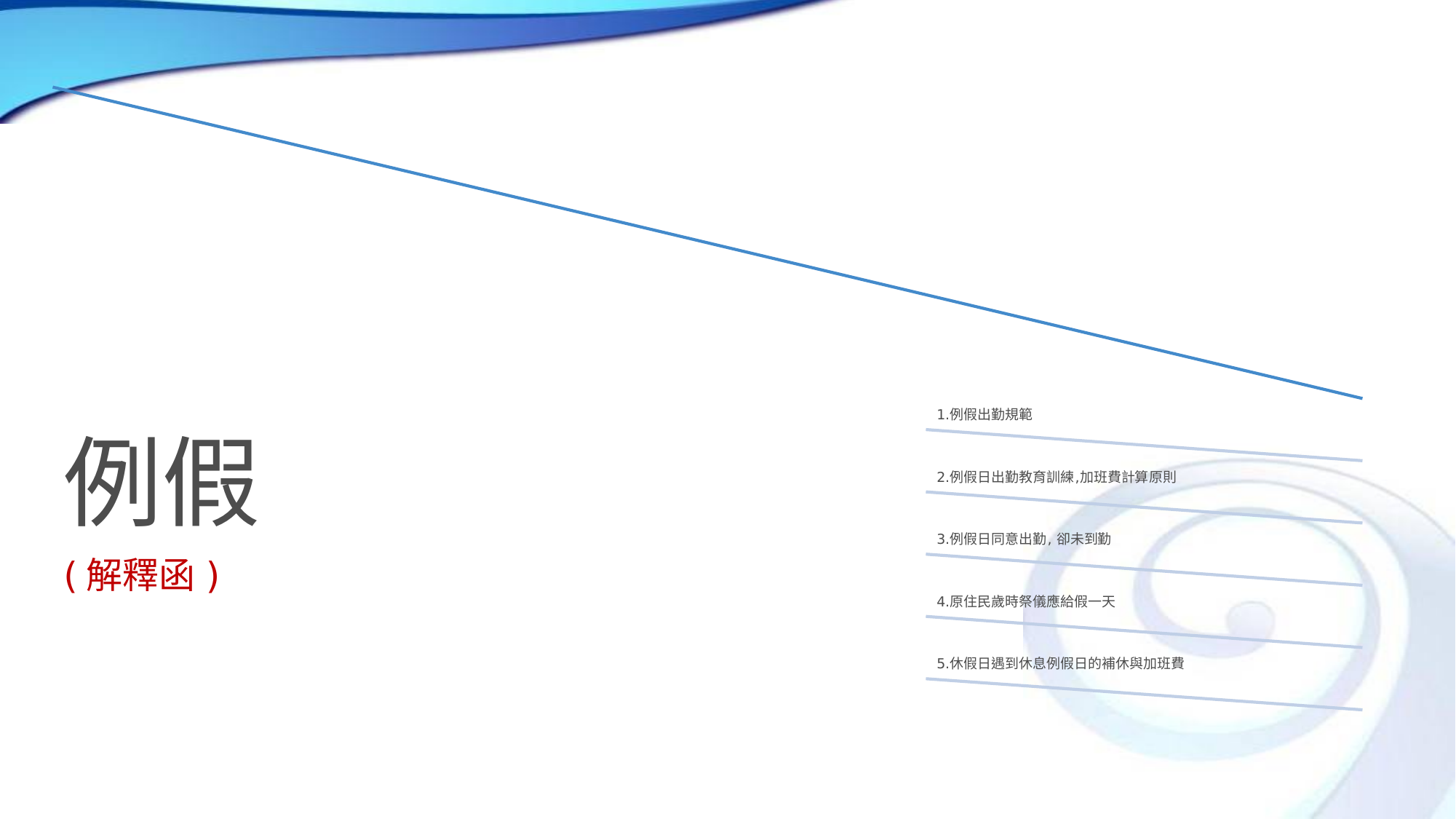

例假
(解釋函)
1.例假出勤規範
2.例假日出勤教育訓練,加班費計算原則
5.休假日遇到休息例假日的補休與加班費
3.例假日同意出勤, 卻未到勤
4.原住民歲時祭儀應給假一天